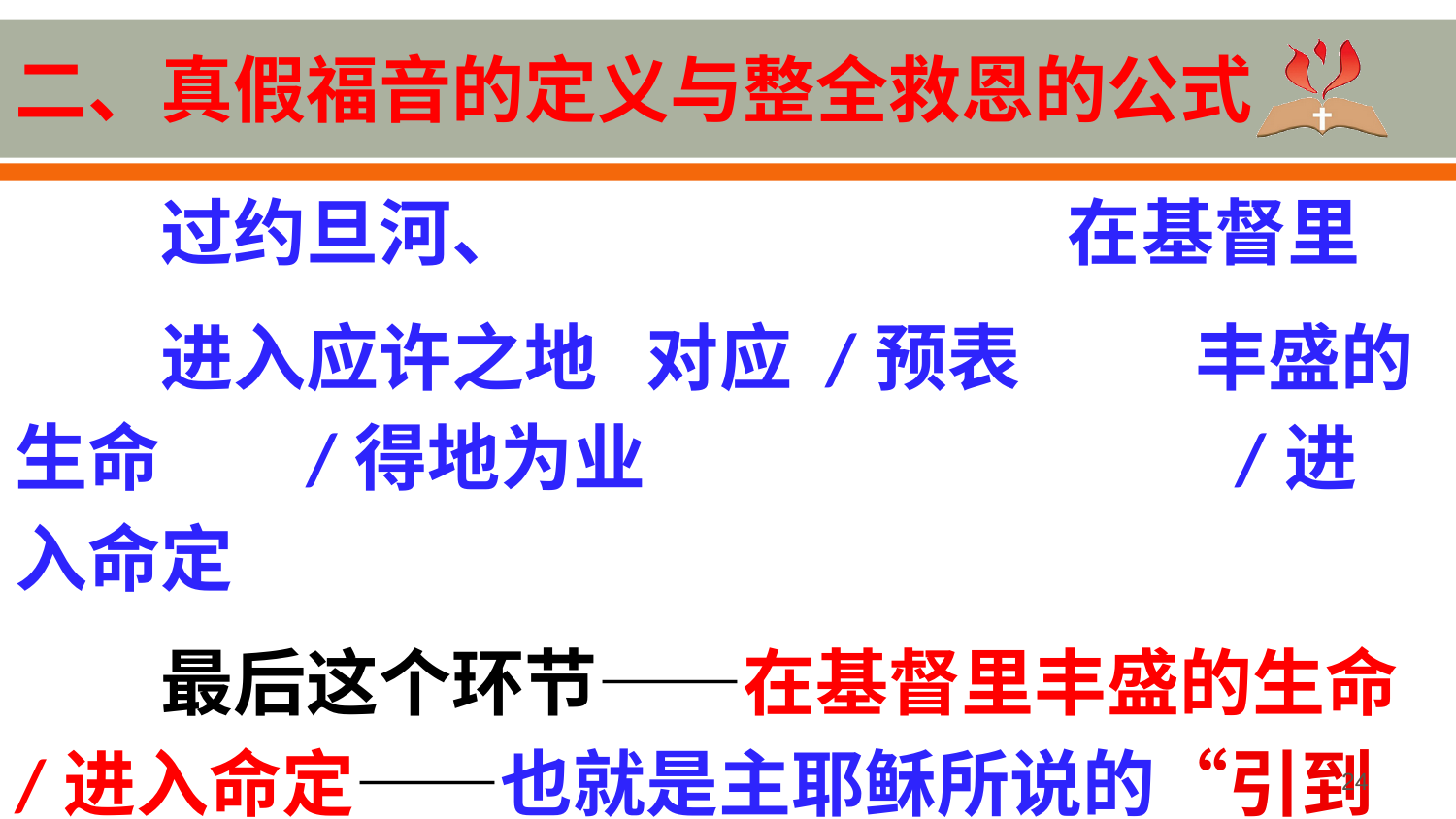

# 二、真假福音的定义与整全救恩的公式
过约旦河、                                 在基督里
进入应许之地   对应 /预表 	 丰盛的生命	/得地为业		                    /进入命定
最后这个环节——在基督里丰盛的生命/进入命定——也就是主耶稣所说的“引到永生”的预尝和预表。
24